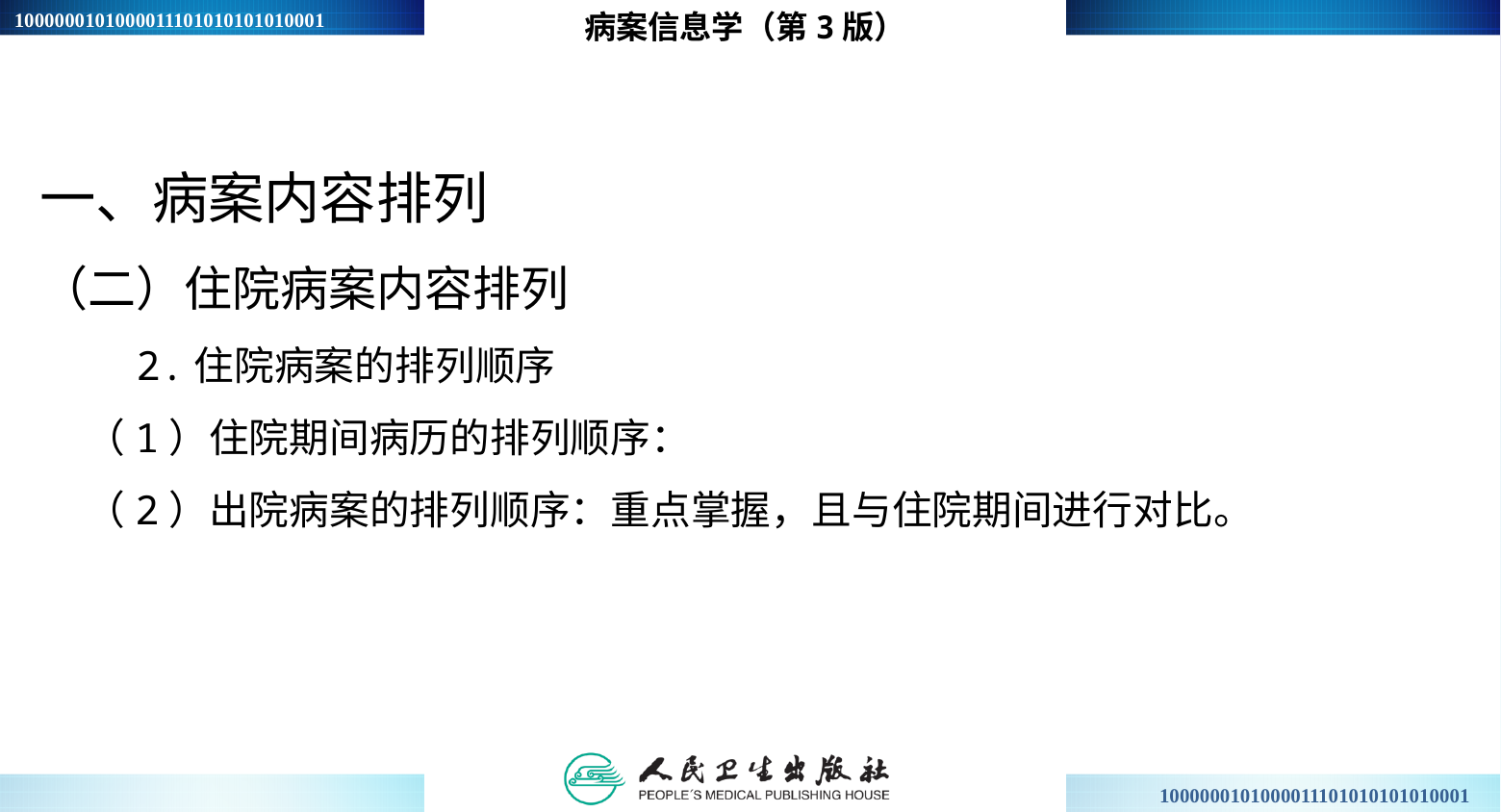

病案信息学（第3版）
一、病案内容排列
（二）住院病案内容排列
    2.住院病案的排列顺序
    （1）住院期间病历的排列顺序：
    （2）出院病案的排列顺序：重点掌握，且与住院期间进行对比。